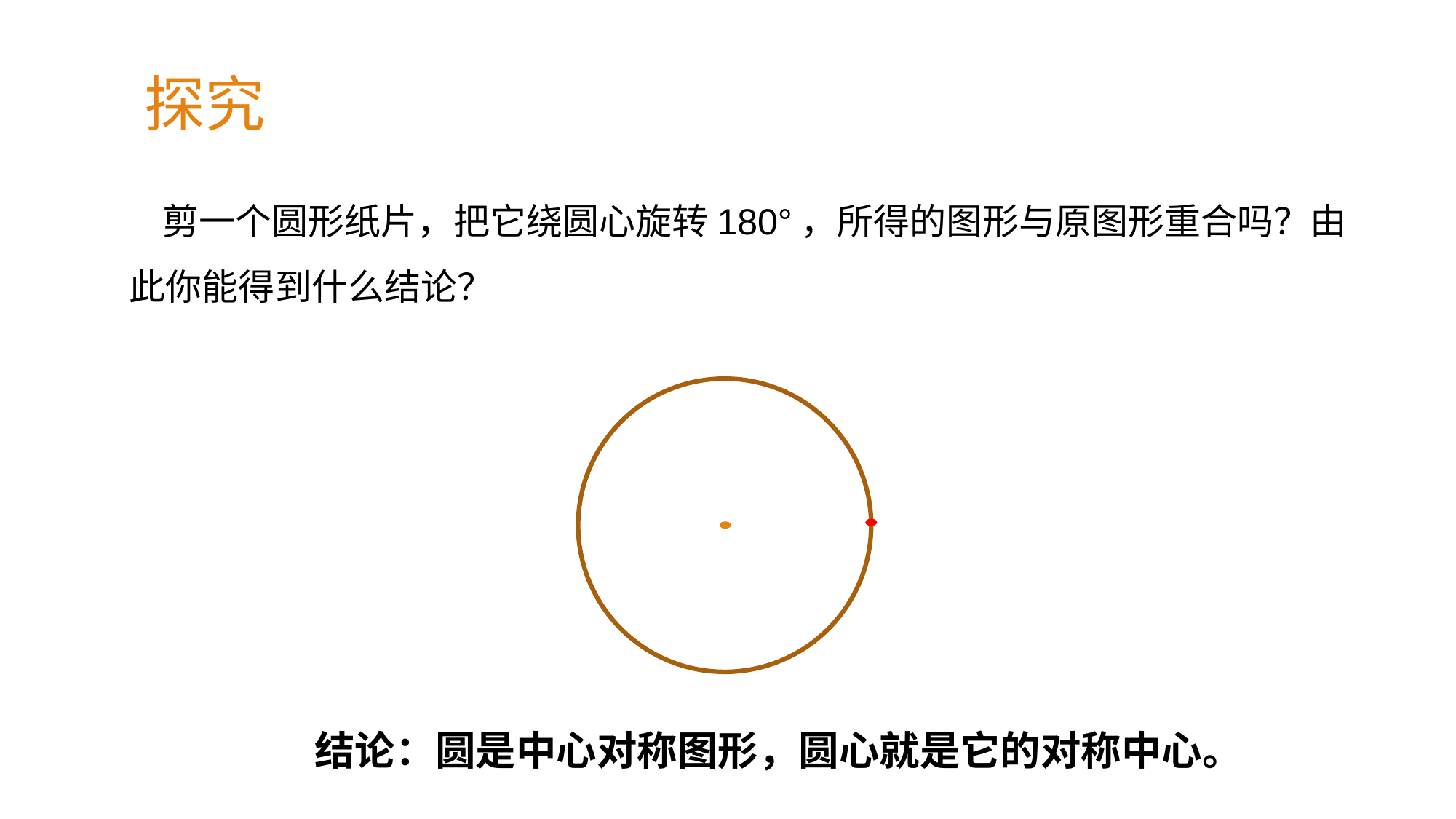

探究
   剪一个圆形纸片，把它绕圆心旋转180°，所得的图形与原图形重合吗？由此你能得到什么结论？

结论：圆是中心对称图形，圆心就是它的对称中心。